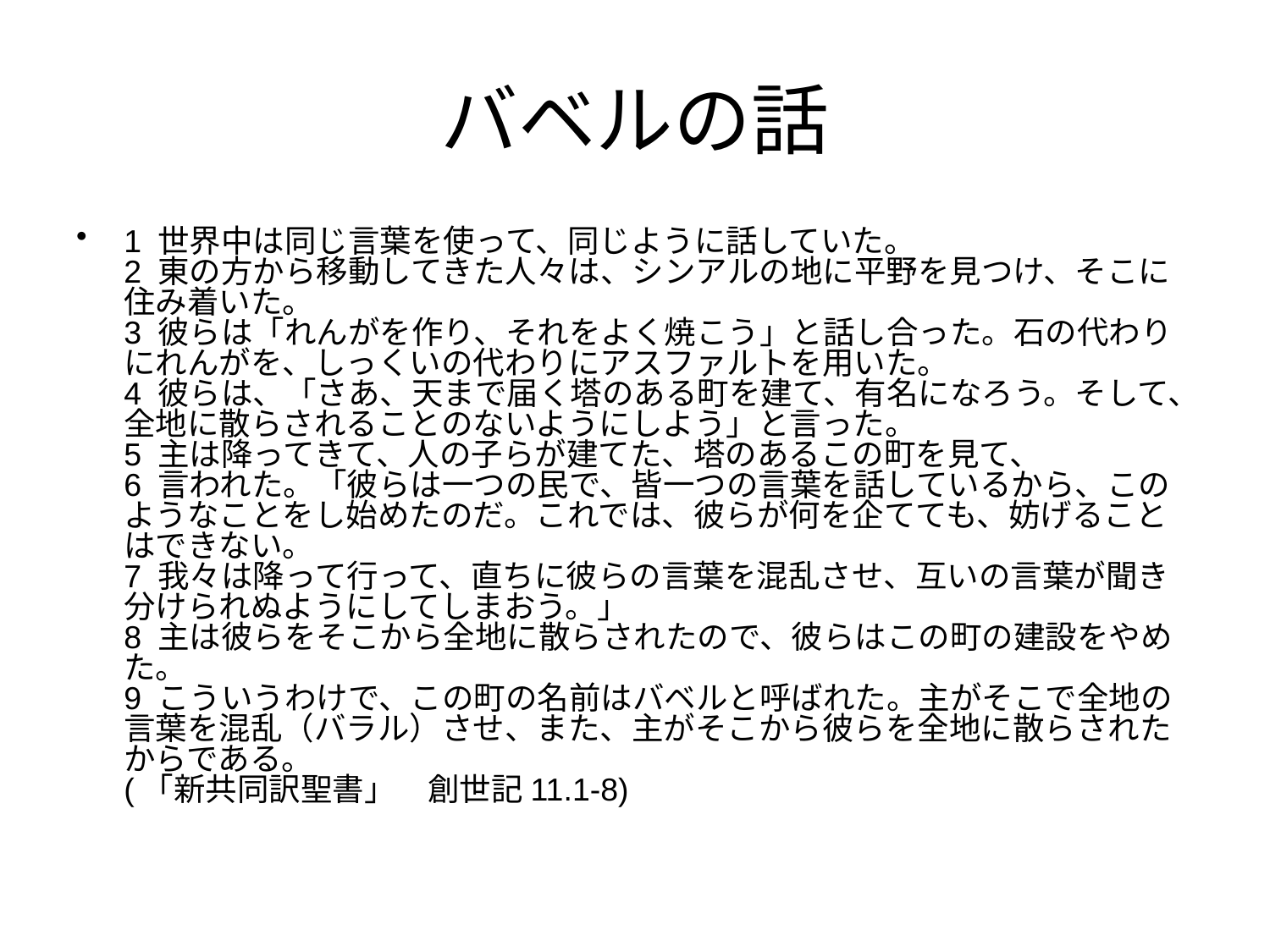

# バベルの話
1 世界中は同じ言葉を使って、同じように話していた。
2 東の方から移動してきた人々は、シンアルの地に平野を見つけ、そこに住み着いた。
3 彼らは「れんがを作り、それをよく焼こう」と話し合った。石の代わりにれんがを、しっくいの代わりにアスファルトを用いた。
4 彼らは、「さあ、天まで届く塔のある町を建て、有名になろう。そして、全地に散らされることのないようにしよう」と言った。
5 主は降ってきて、人の子らが建てた、塔のあるこの町を見て、
6 言われた。「彼らは一つの民で、皆一つの言葉を話しているから、このようなことをし始めたのだ。これでは、彼らが何を企てても、妨げることはできない。
7 我々は降って行って、直ちに彼らの言葉を混乱させ、互いの言葉が聞き分けられぬようにしてしまおう。」
8 主は彼らをそこから全地に散らされたので、彼らはこの町の建設をやめた。
9 こういうわけで、この町の名前はバベルと呼ばれた。主がそこで全地の言葉を混乱（バラル）させ、また、主がそこから彼らを全地に散らされたからである。
(「新共同訳聖書」　創世記11.1-8)